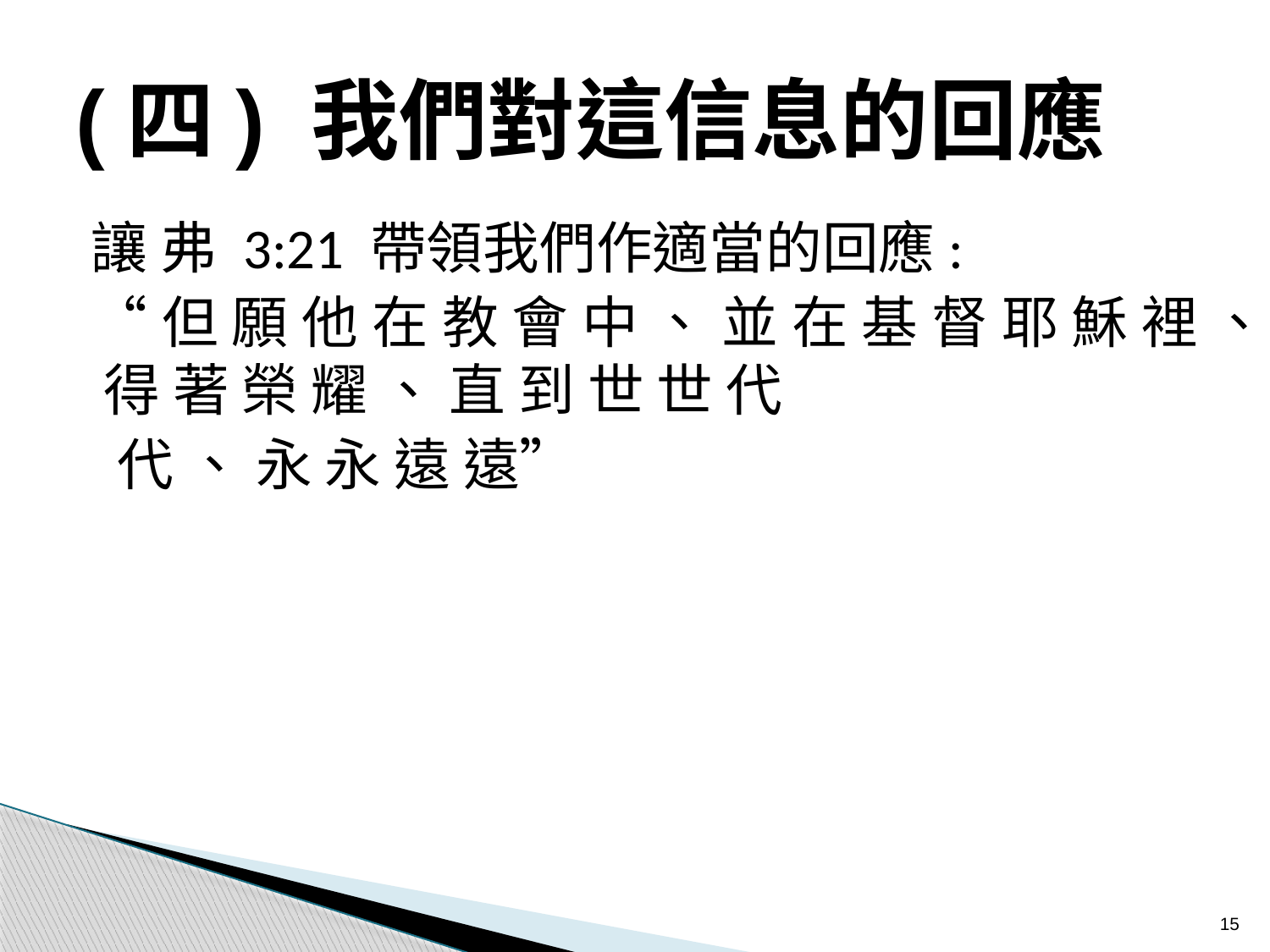

# (四) 我們對這信息的回應
讓 弗 3:21 帶領我們作適當的回應:
“但 願 他 在 教 會 中 、 並 在 基 督 耶 穌 裡 、 得 著 榮 耀 、 直 到 世 世 代
 代 、 永 永 遠 遠”

15